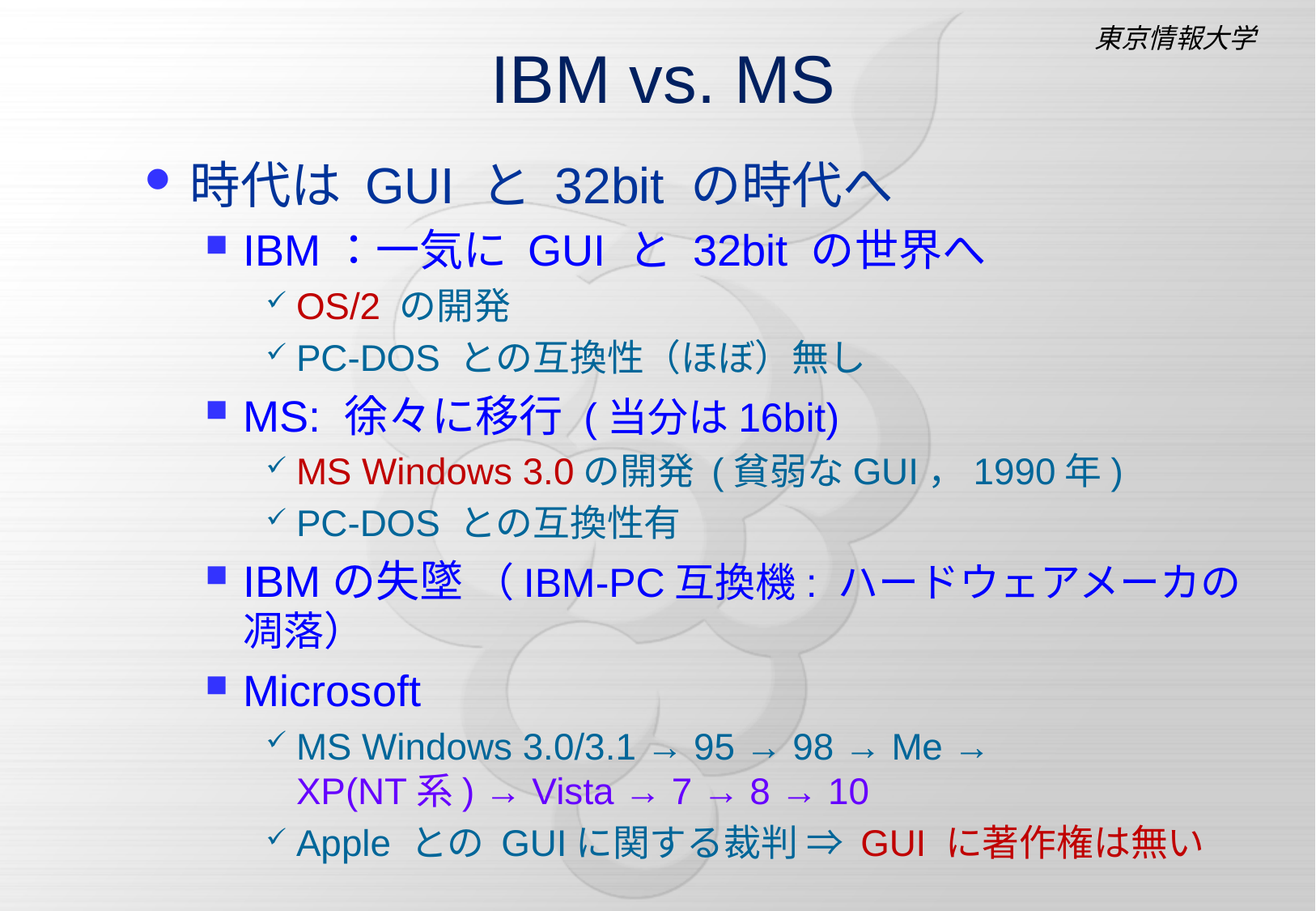

# IBM vs. MS
時代は GUI と 32bit の時代へ
IBM：一気に GUI と 32bit の世界へ
OS/2 の開発
PC-DOS との互換性（ほぼ）無し
MS: 徐々に移行 (当分は16bit)
MS Windows 3.0の開発 (貧弱なGUI，1990年)
PC-DOS との互換性有
IBMの失墜 （IBM-PC互換機: ハードウェアメーカの凋落）
Microsoft
MS Windows 3.0/3.1 → 95 → 98 → Me →
XP(NT系) → Vista → 7 → 8 → 10
Apple との GUIに関する裁判 ⇒ GUI に著作権は無い